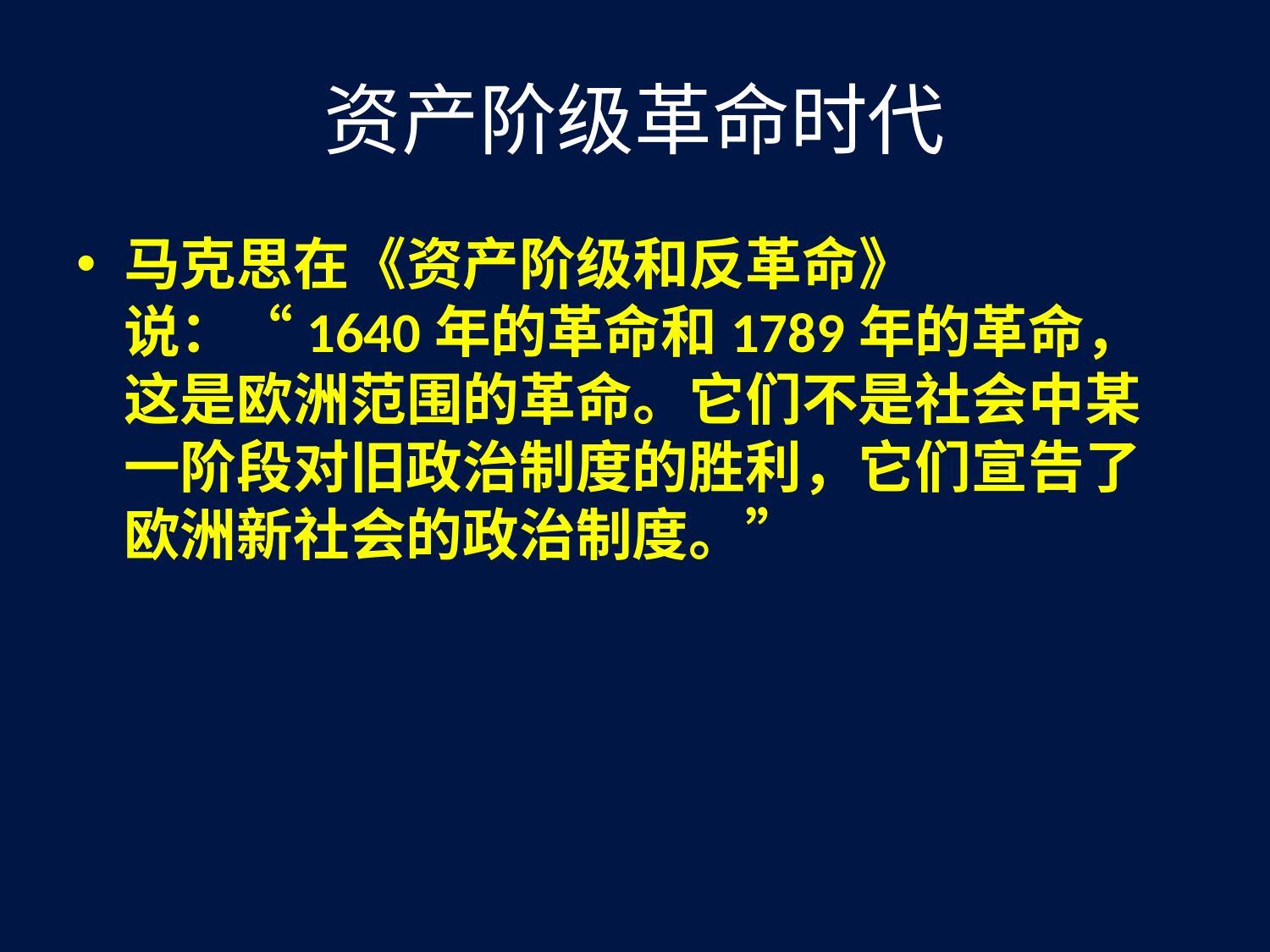

# 资产阶级革命时代
马克思在《资产阶级和反革命》说：“1640年的革命和1789年的革命，这是欧洲范围的革命。它们不是社会中某一阶段对旧政治制度的胜利，它们宣告了欧洲新社会的政治制度。”